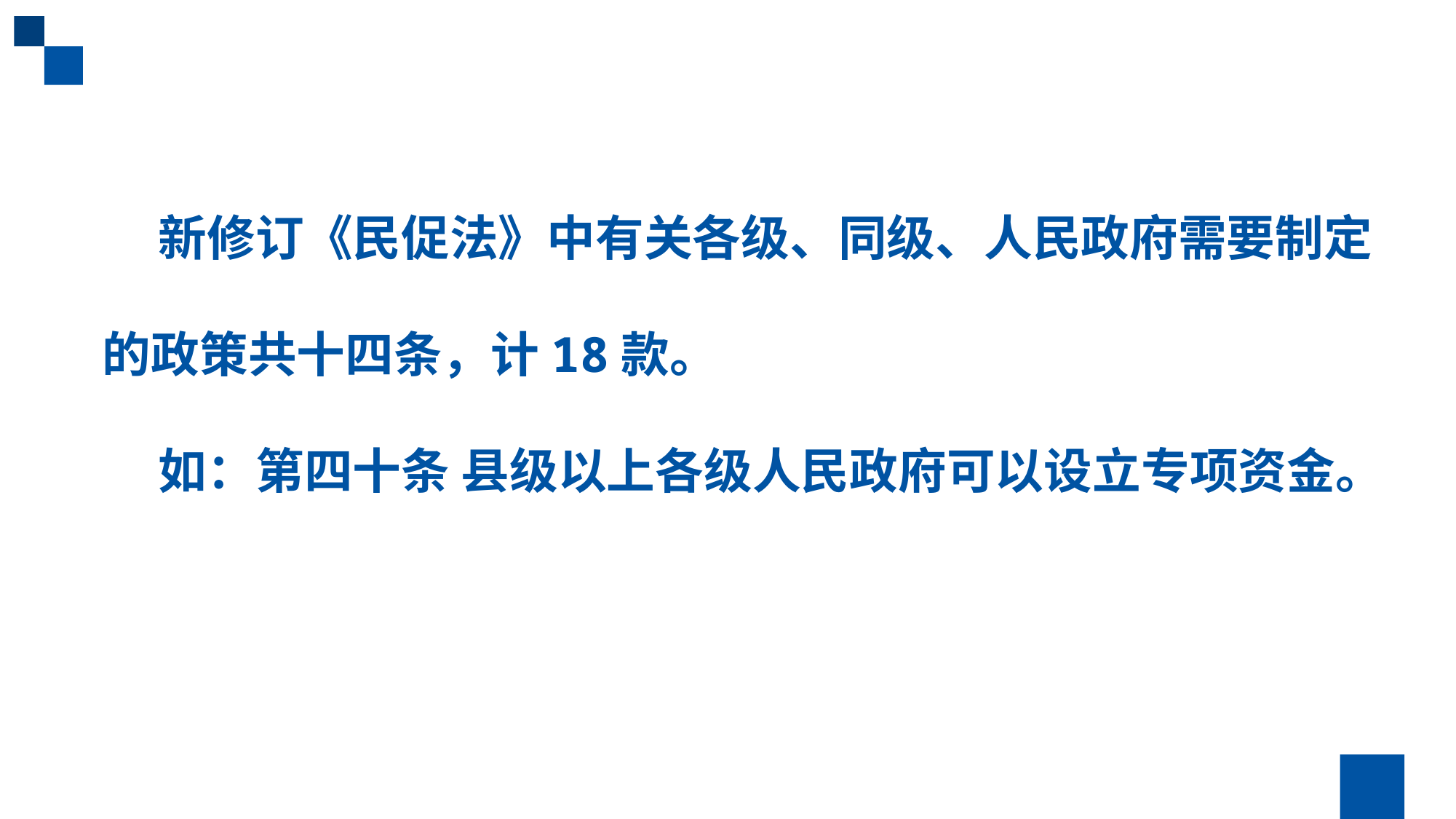

新修订《民促法》中有关各级、同级、人民政府需要制定的政策共十四条，计18款。
    如：第四十条 县级以上各级人民政府可以设立专项资金。

28